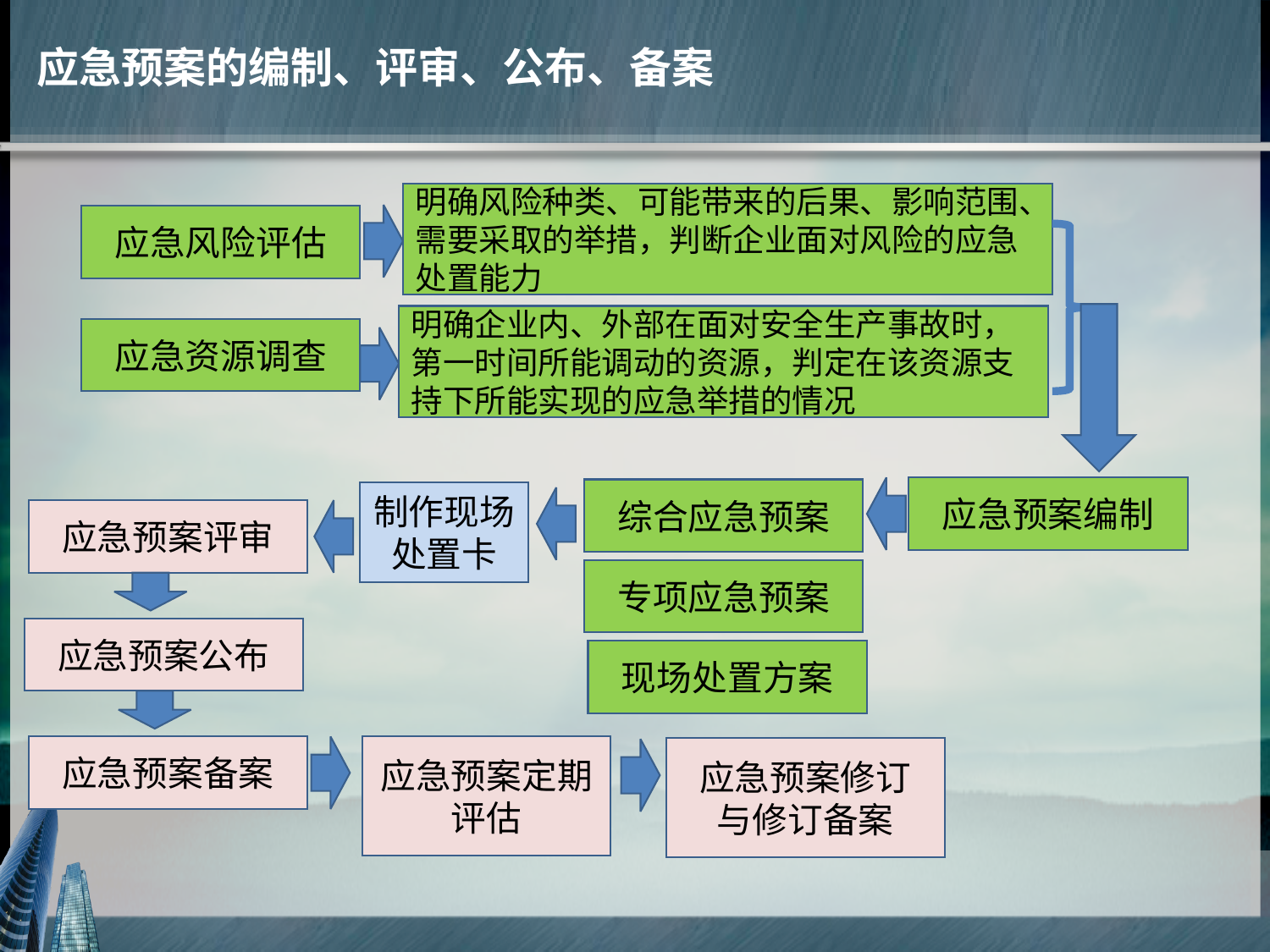

应急预案的编制、评审、公布、备案
明确风险种类、可能带来的后果、影响范围、需要采取的举措，判断企业面对风险的应急处置能力

应急风险评估

明确企业内、外部在面对安全生产事故时，第一时间所能调动的资源，判定在该资源支持下所能实现的应急举措的情况
应急资源调查

应急预案编制
综合应急预案
制作现场处置卡

应急预案评审

专项应急预案
应急预案公布
现场处置方案

应急预案定期评估
应急预案备案

应急预案修订
与修订备案